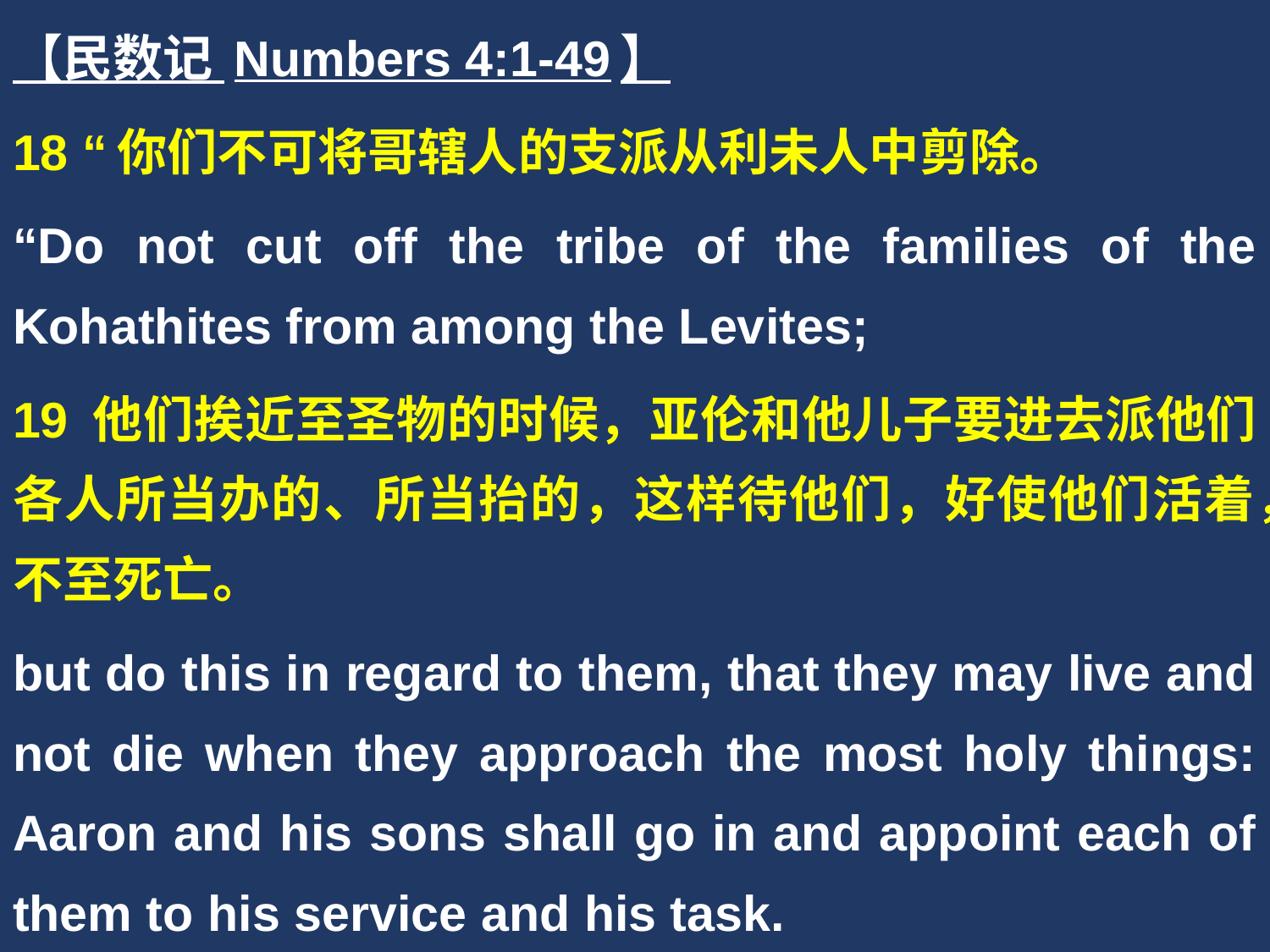

【民数记 Numbers 4:1-49】
18 “你们不可将哥辖人的支派从利未人中剪除。
“Do not cut off the tribe of the families of the Kohathites from among the Levites;
19 他们挨近至圣物的时候，亚伦和他儿子要进去派他们各人所当办的、所当抬的，这样待他们，好使他们活着，不至死亡。
but do this in regard to them, that they may live and not die when they approach the most holy things: Aaron and his sons shall go in and appoint each of them to his service and his task.